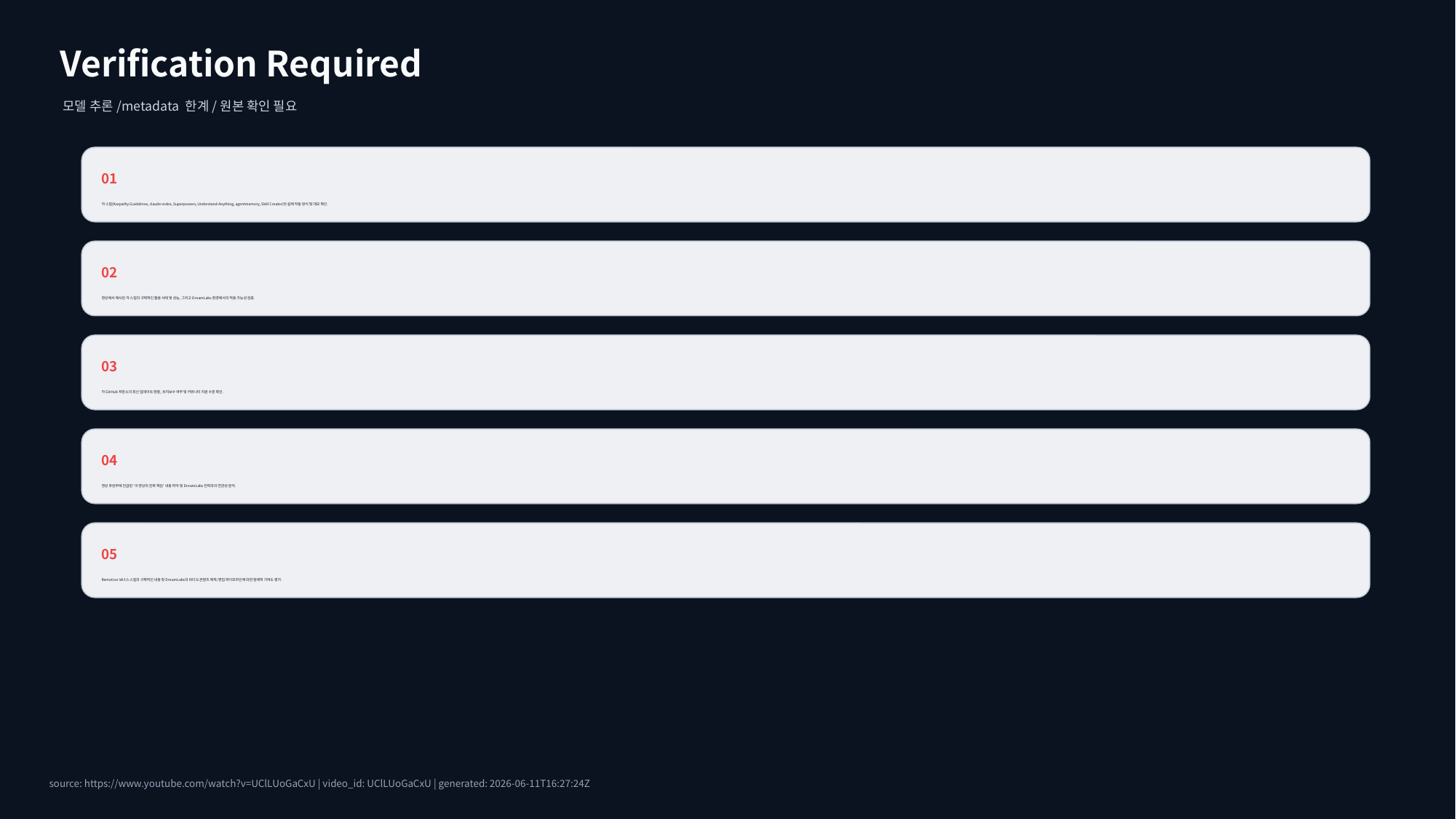

Verification Required
모델 추론/metadata 한계/원본 확인 필요

01
각 스킬(Karpathy Guidelines, claude-video, Superpowers, Understand-Anything, agentmemory, Skill Creator)의 실제 작동 방식 및 데모 확인.

02
영상에서 제시된 각 스킬의 구체적인 활용 사례 및 성능, 그리고 DreamLabs 환경에서의 적용 가능성 검증.

03
각 GitHub 저장소의 최신 업데이트 현황, 유지보수 여부 및 커뮤니티 지원 수준 확인.

04
영상 후반부에 언급된 '이 영상의 진짜 핵심' 내용 파악 및 DreamLabs 전략과의 연관성 분석.

05
Remotion 보너스 스킬의 구체적인 내용 및 DreamLabs의 비디오 콘텐츠 제작/편집 파이프라인에 대한 잠재적 기여도 평가.
source: https://www.youtube.com/watch?v=UClLUoGaCxU | video_id: UClLUoGaCxU | generated: 2026-06-11T16:27:24Z